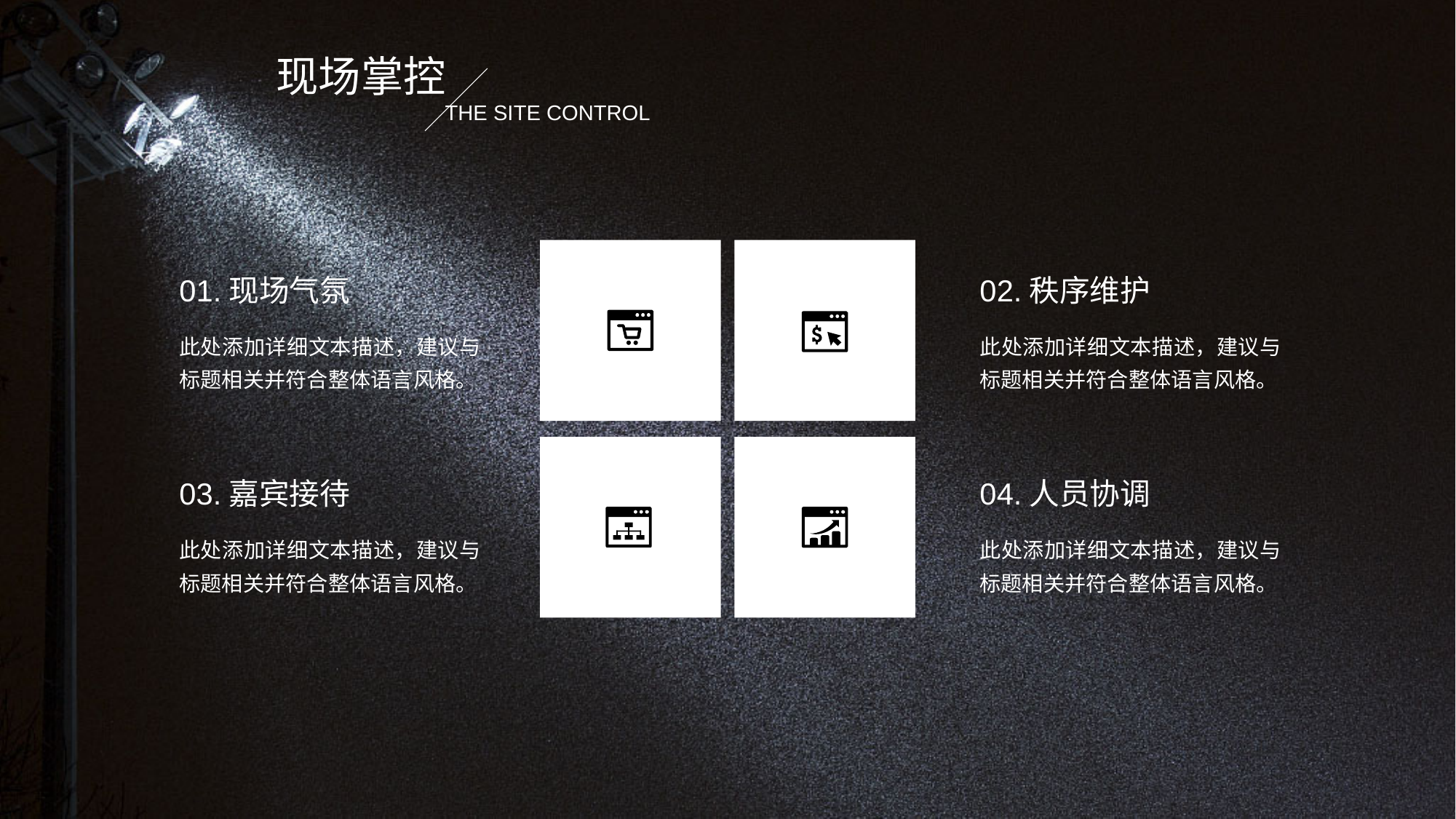

现场掌控
THE SITE CONTROL
01.现场气氛
此处添加详细文本描述，建议与标题相关并符合整体语言风格。
02.秩序维护
此处添加详细文本描述，建议与标题相关并符合整体语言风格。

03.嘉宾接待
此处添加详细文本描述，建议与标题相关并符合整体语言风格。
04.人员协调
此处添加详细文本描述，建议与标题相关并符合整体语言风格。